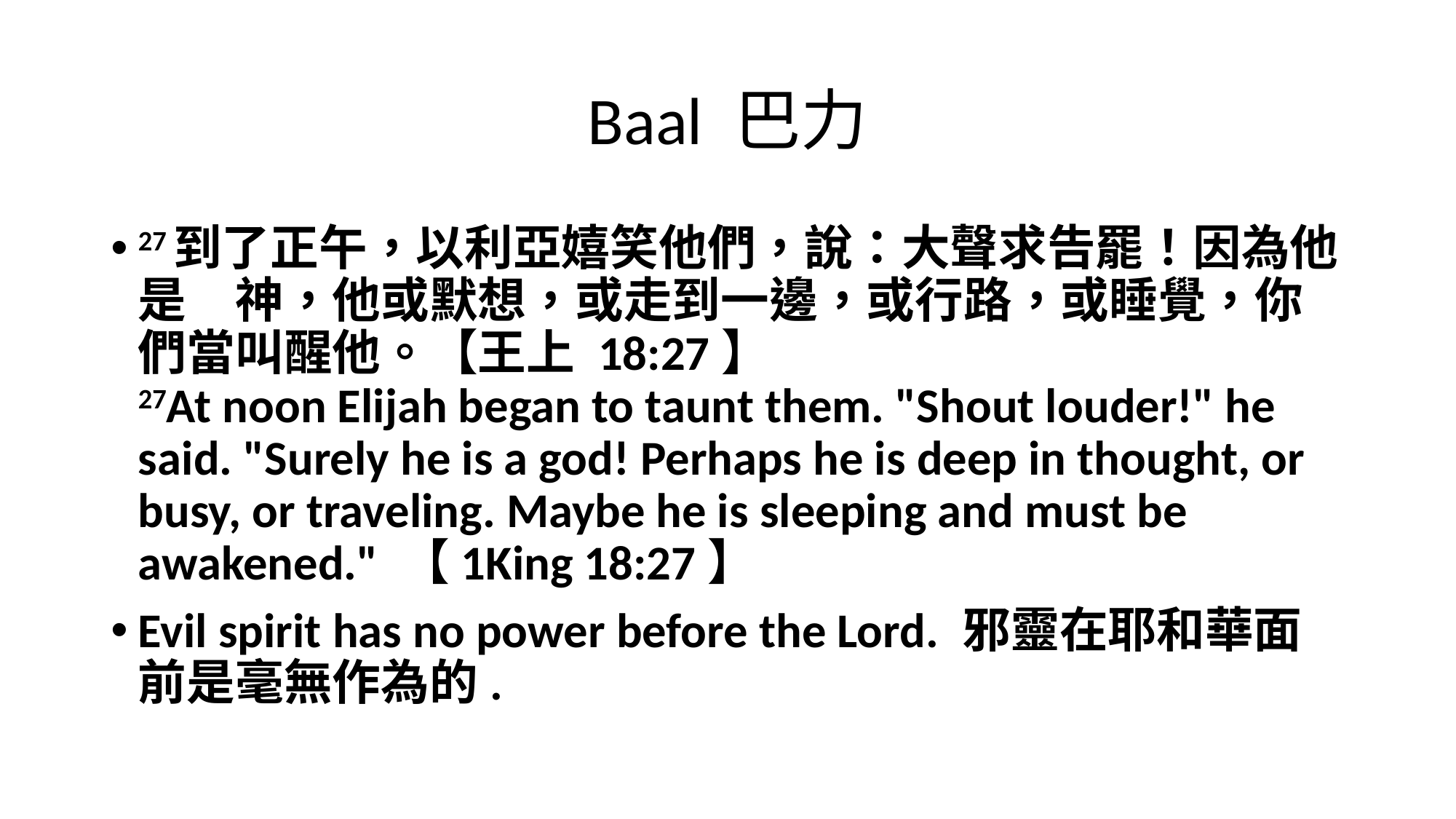

# Baal 巴力
27到了正午，以利亞嬉笑他們，說：大聲求告罷！因為他是　神，他或默想，或走到一邊，或行路，或睡覺，你們當叫醒他。【王上 18:27】
27At noon Elijah began to taunt them. "Shout louder!" he said. "Surely he is a god! Perhaps he is deep in thought, or busy, or traveling. Maybe he is sleeping and must be awakened." 【1King 18:27】
Evil spirit has no power before the Lord. 邪靈在耶和華面前是毫無作為的.